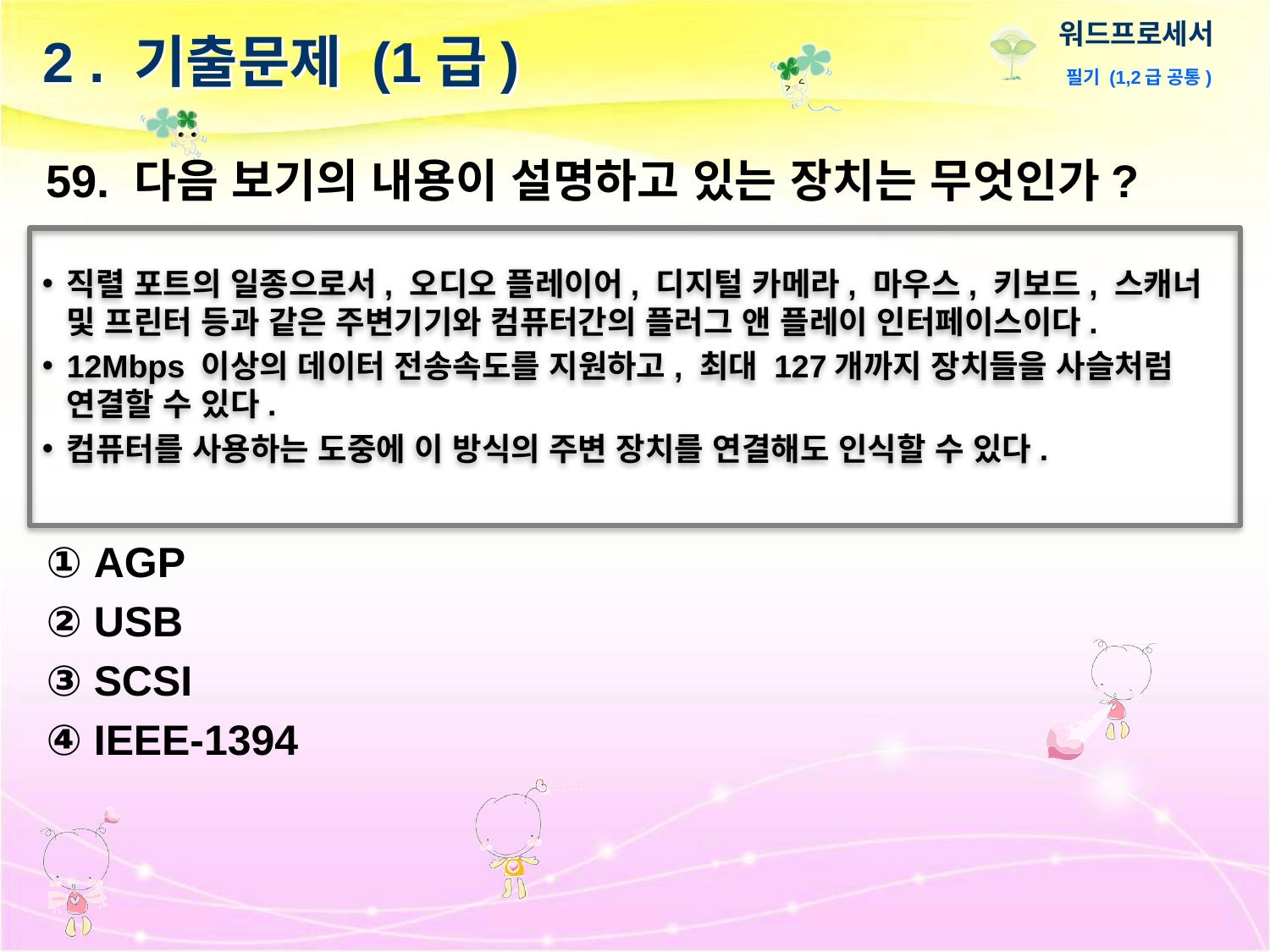

# 2 . 기출문제 (1급)
59. 다음 보기의 내용이 설명하고 있는 장치는 무엇인가?

① AGP
② USB
③ SCSI
④ IEEE-1394

직렬 포트의 일종으로서, 오디오 플레이어, 디지털 카메라, 마우스, 키보드, 스캐너 및 프린터 등과 같은 주변기기와 컴퓨터간의 플러그 앤 플레이 인터페이스이다.
12Mbps 이상의 데이터 전송속도를 지원하고, 최대 127개까지 장치들을 사슬처럼 연결할 수 있다.
컴퓨터를 사용하는 도중에 이 방식의 주변 장치를 연결해도 인식할 수 있다.